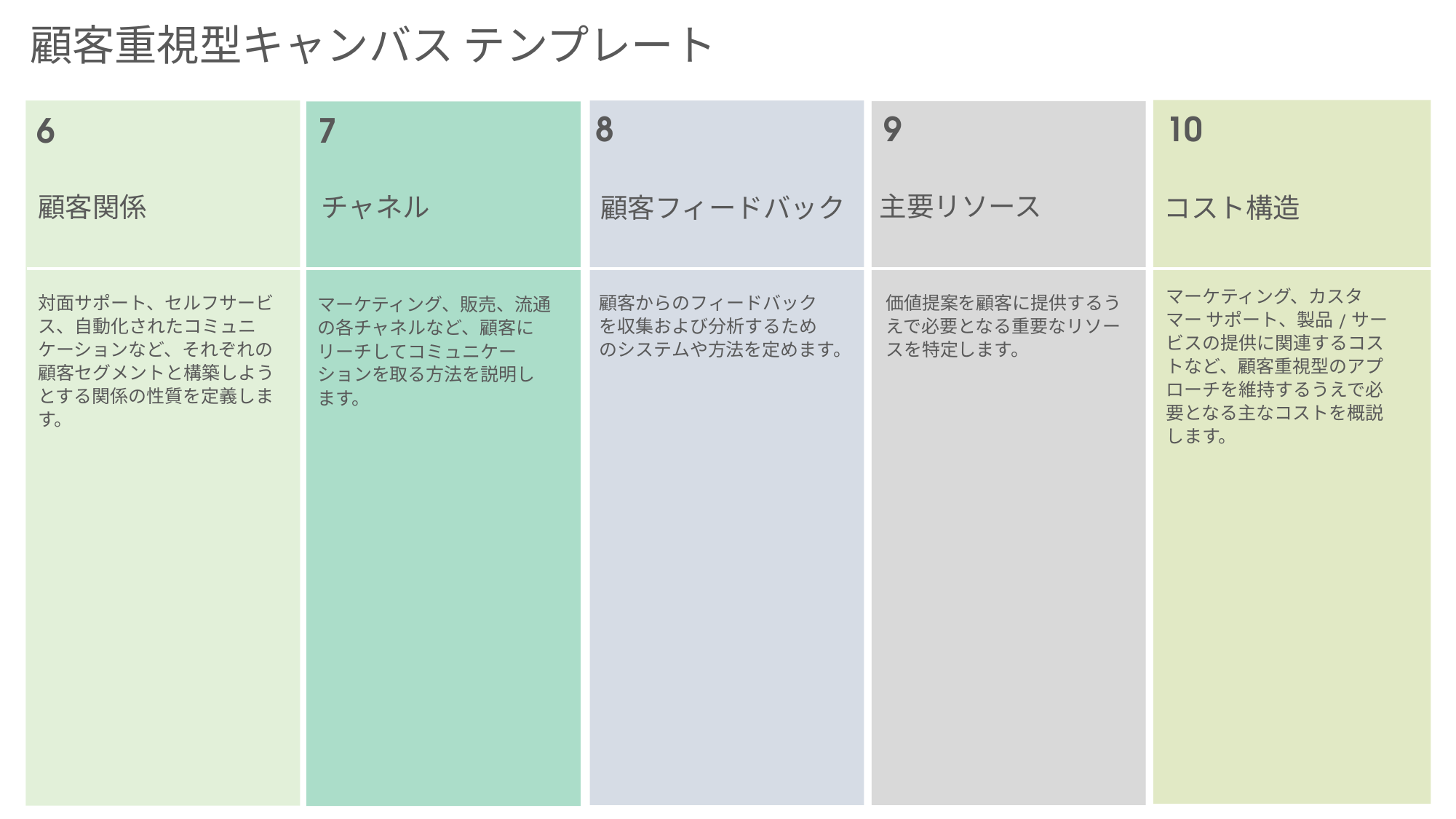

顧客重視型キャンバス テンプレート
8

9
10

7

6

主要リソース
顧客関係
チャネル
コスト構造
顧客フィードバック
マーケティング、カスタマー サポート、製品/サービスの提供に関連するコストなど、顧客重視型のアプローチを維持するうえで必要となる主なコストを概説します。
対面サポート、セルフサービス、自動化されたコミュニケーションなど、それぞれの顧客セグメントと構築しようとする関係の性質を定義します。
顧客からのフィードバックを収集および分析するためのシステムや方法を定めます。
価値提案を顧客に提供するうえで必要となる重要なリソースを特定します。
マーケティング、販売、流通の各チャネルなど、顧客にリーチしてコミュニケーションを取る方法を説明します。